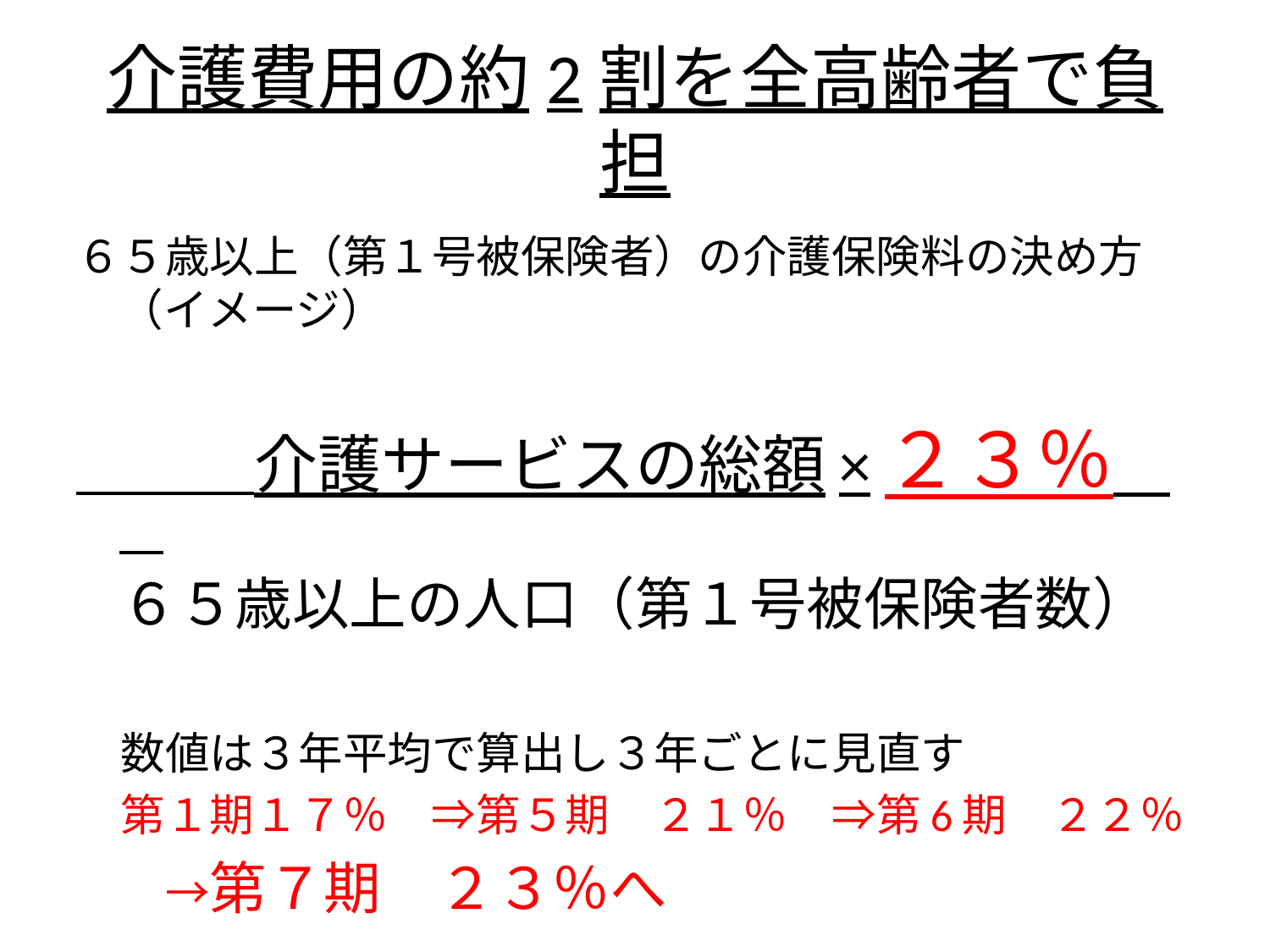

# 介護費用の約2割を全高齢者で負担
６５歳以上（第１号被保険者）の介護保険料の決め方（イメージ）

　　　　介護サービスの総額×２３％
　６５歳以上の人口（第１号被保険者数）

　数値は３年平均で算出し３年ごとに見直す
　第１期１７％　⇒第５期　２１％　⇒第6期　２２％
　　→第７期　２３％へ